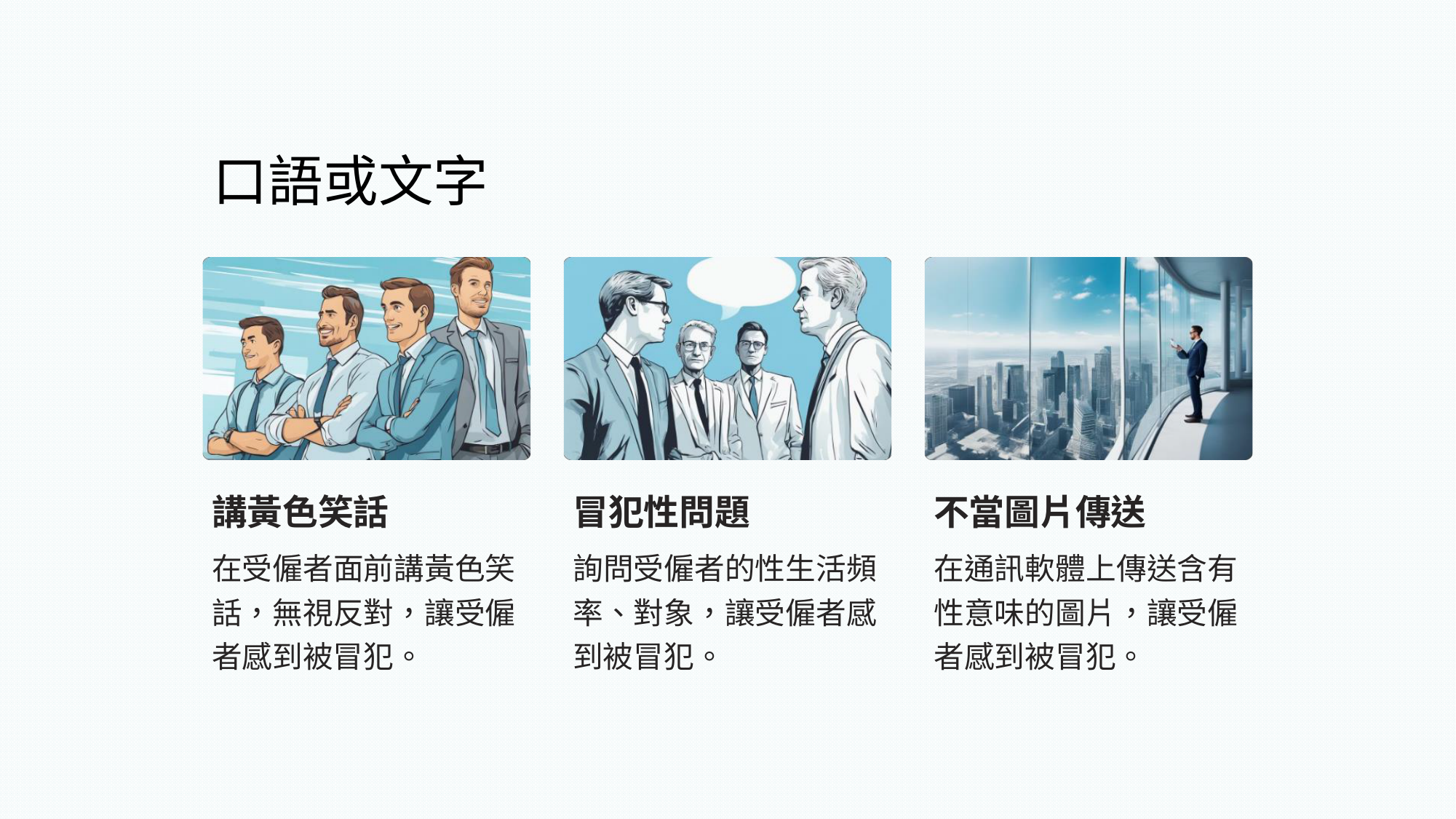

# 口語或文字

講黃色笑話
在受僱者面前講黃色笑 話，無視反對，讓受僱 者感到被冒犯。
冒犯性問題
詢問受僱者的性生活頻 率、對象，讓受僱者感 到被冒犯。
不當圖片傳送
在通訊軟體上傳送含有 性意味的圖片，讓受僱 者感到被冒犯。